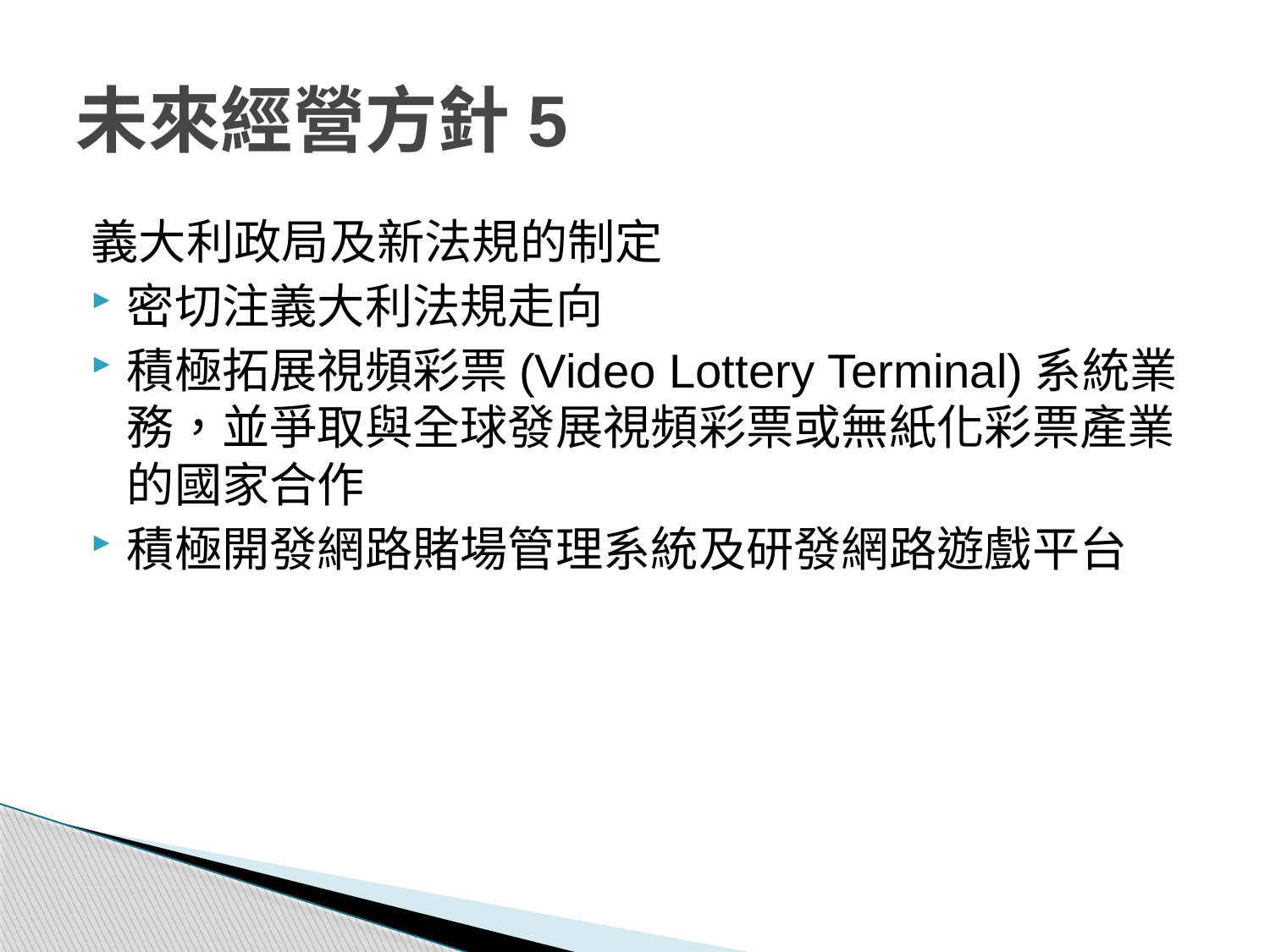

# 未來經營方針5
義大利政局及新法規的制定
密切注義大利法規走向
積極拓展視頻彩票(Video Lottery Terminal)系統業務，並爭取與全球發展視頻彩票或無紙化彩票產業的國家合作
積極開發網路賭場管理系統及研發網路遊戲平台